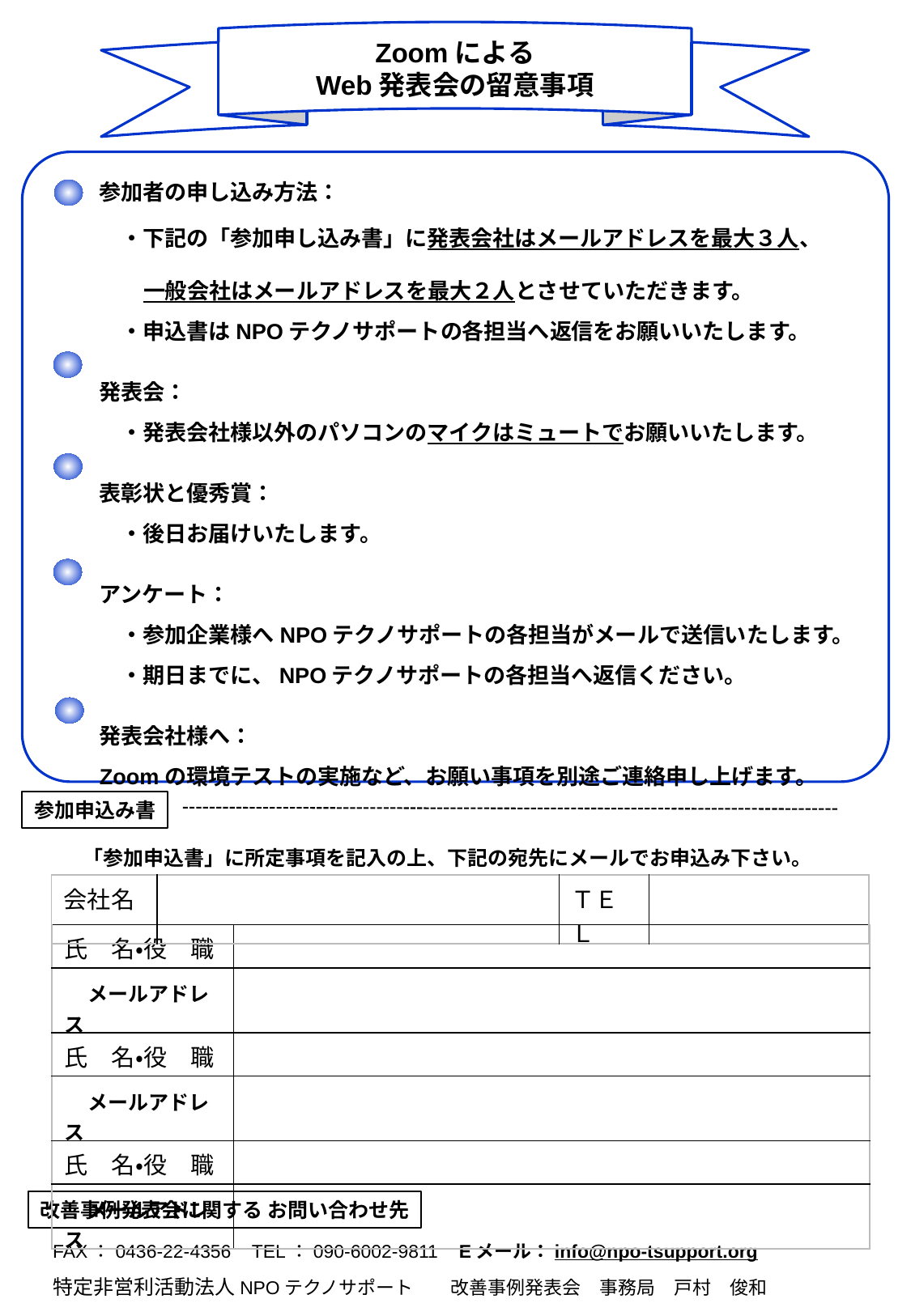

Zoomによる
Web発表会の留意事項

参加者の申し込み方法：

　・下記の「参加申し込み書」に発表会社はメールアドレスを最大３人、
　　一般会社はメールアドレスを最大２人とさせていただきます。

　・申込書はNPOテクノサポートの各担当へ返信をお願いいたします。

発表会：

　・発表会社様以外のパソコンのマイクはミュートでお願いいたします。

表彰状と優秀賞：

　・後日お届けいたします。

アンケート：

　・参加企業様へNPOテクノサポートの各担当がメールで送信いたします。

　・期日までに、NPOテクノサポートの各担当へ返信ください。

発表会社様へ：

Zoomの環境テストの実施など、お願い事項を別途ご連絡申し上げます。

参加申込み書
「参加申込書」に所定事項を記入の上、下記の宛先にメールでお申込み下さい。
| 会社名 |  | ＴＥＬ |  |
| --- | --- | --- | --- |
|  |  |
| --- | --- |
| 氏　名・役　職 |  |
| メールアドレス |  |
| 氏　名・役　職 |  |
| メールアドレス |  |
| 氏　名・役　職 |  |
| メールアドレス |  |
改善事例発表会に関する お問い合わせ先
FAX：0436-22-4356    TEL：090-6002-9811    Eメール：info@npo-tsupport.org
特定非営利活動法人NPOテクノサポート　　改善事例発表会　事務局　戸村　俊和